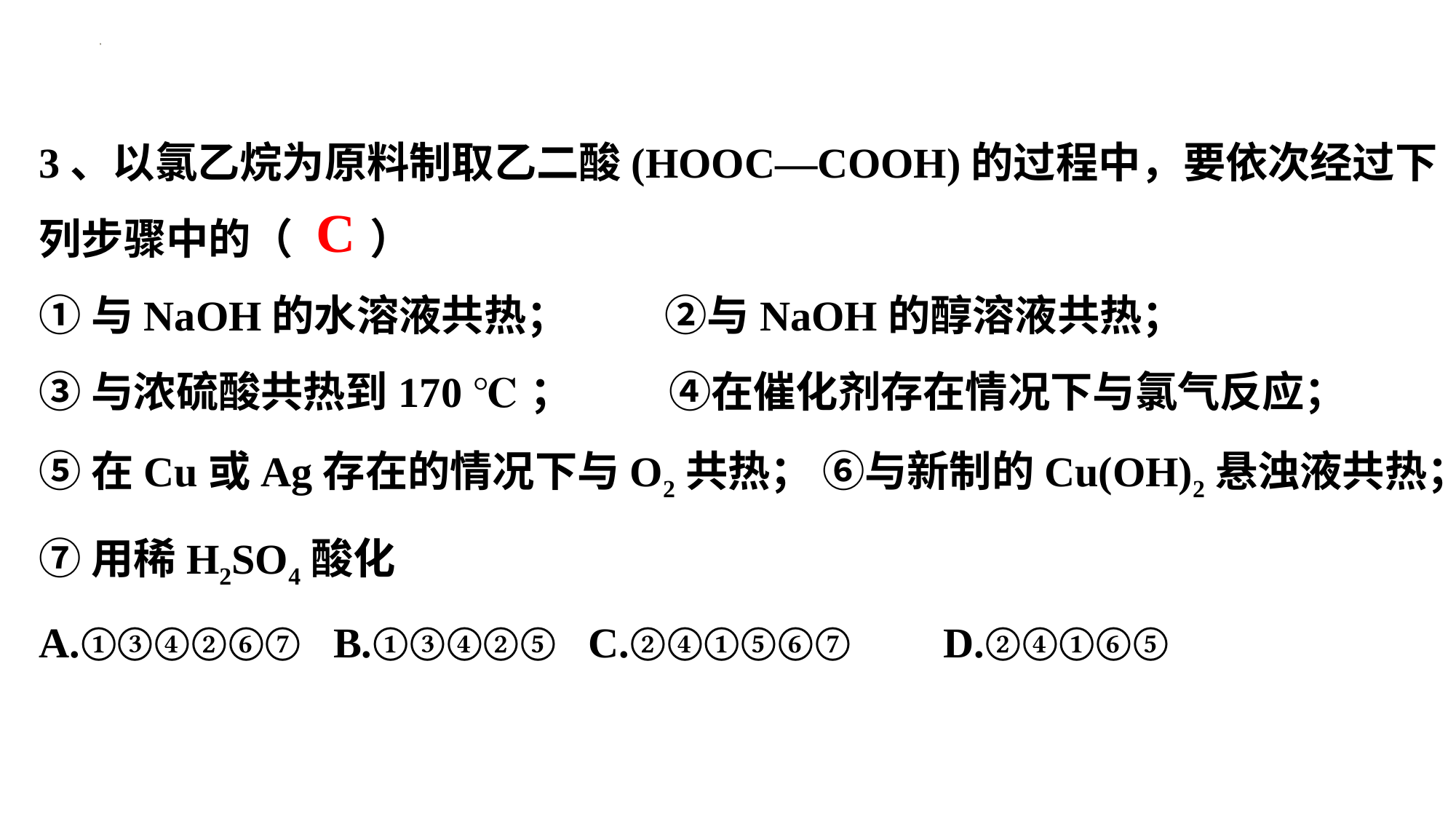

3、以氯乙烷为原料制取乙二酸(HOOC—COOH)的过程中，要依次经过下列步骤中的（        ）
①与NaOH的水溶液共热；          ②与NaOH的醇溶液共热；
③与浓硫酸共热到170 ℃；          ④在催化剂存在情况下与氯气反应；
⑤在Cu或Ag存在的情况下与O2共热； ⑥与新制的Cu(OH)2悬浊液共热；
⑦用稀H2SO4酸化
A.①③④②⑥⑦   B.①③④②⑤   C.②④①⑤⑥⑦	   D.②④①⑥⑤
C